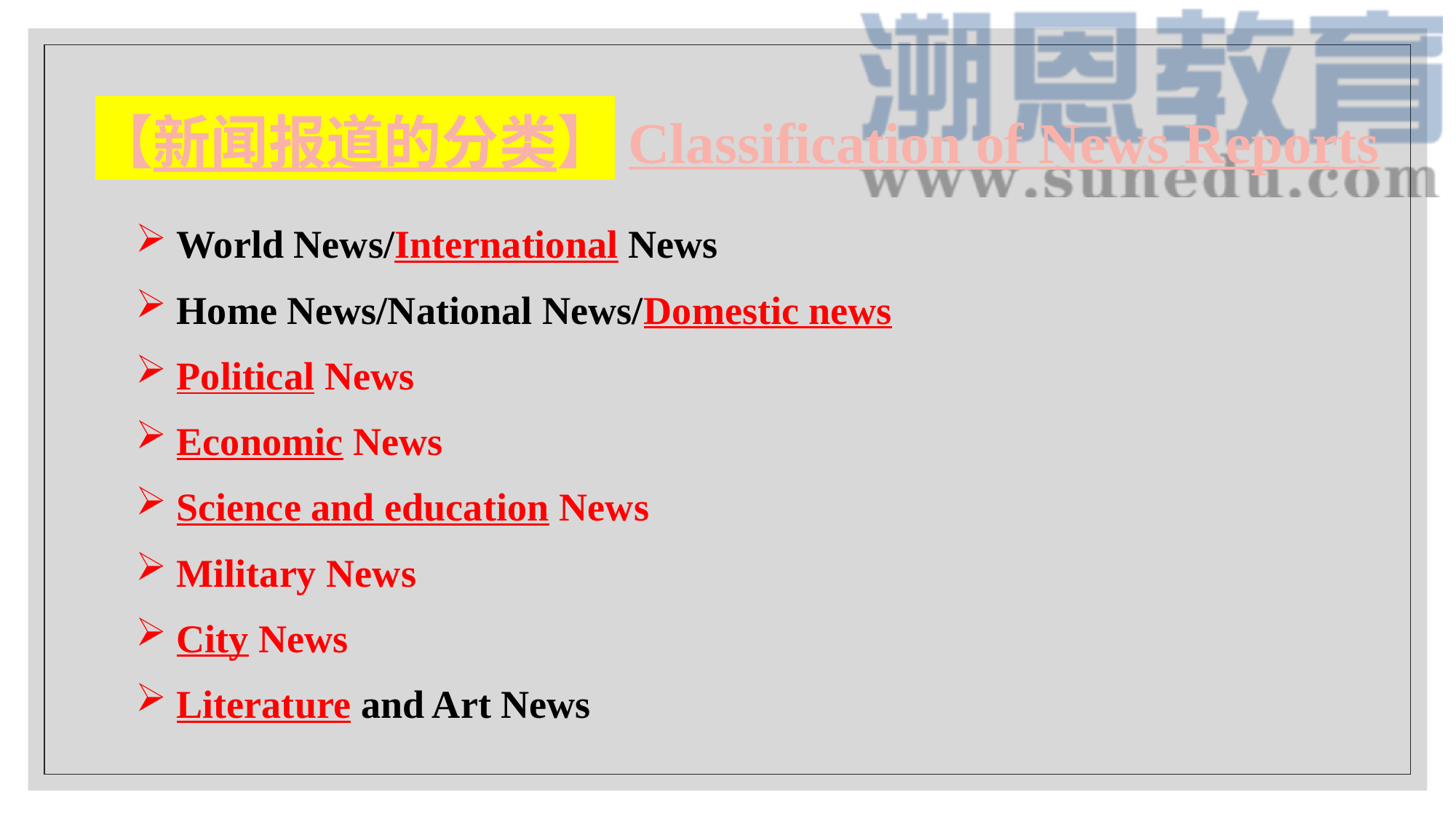

# 【新闻报道的分类】Classification of News Reports
World News/International News
Home News/National News/Domestic news
Political News
Economic News
Science and education News
Military News
City News
Literature and Art News